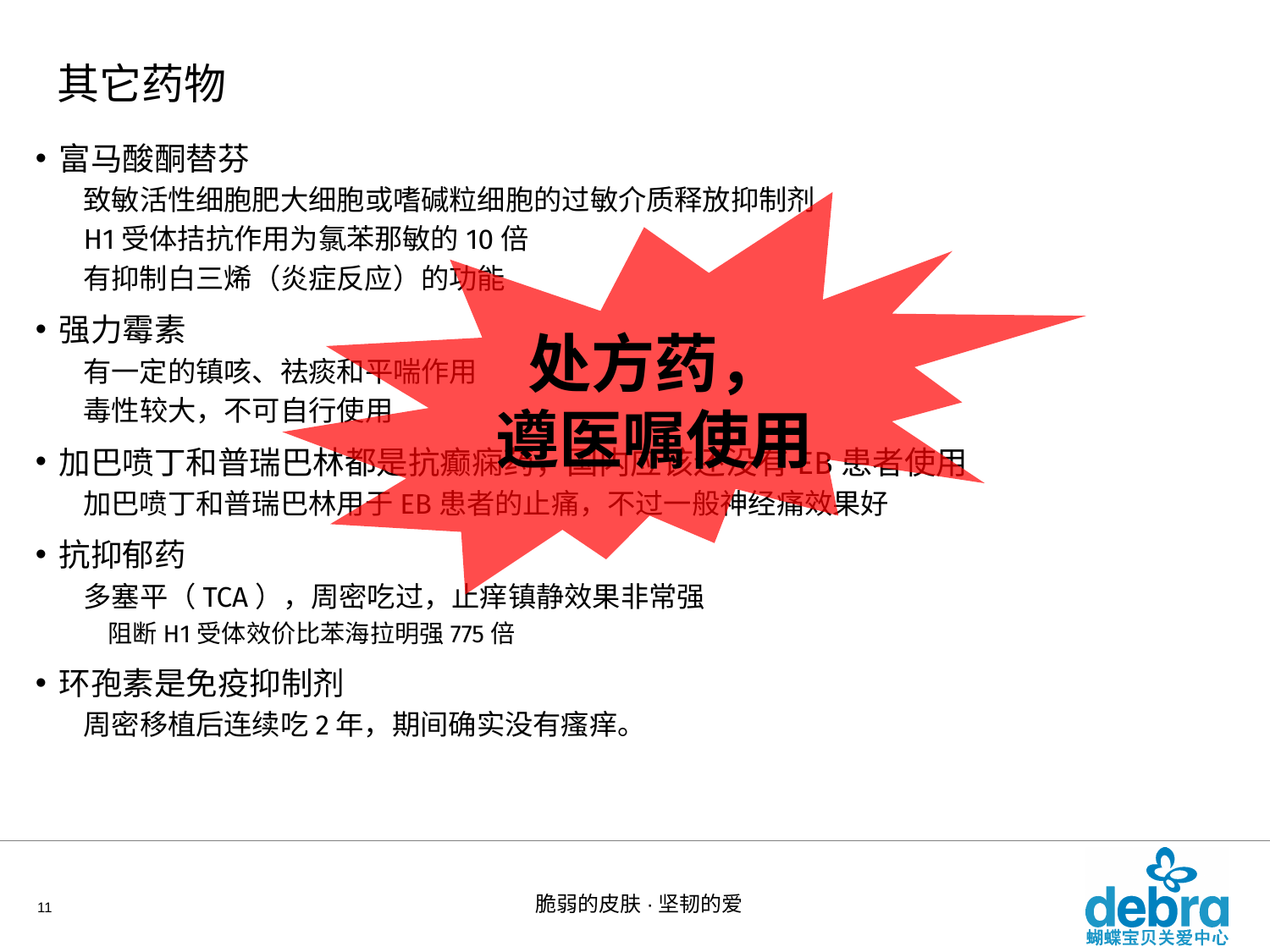

# 其它药物
富马酸酮替芬
致敏活性细胞肥大细胞或嗜碱粒细胞的过敏介质释放抑制剂
H1受体拮抗作用为氯苯那敏的10倍
有抑制白三烯（炎症反应）的功能
强力霉素
有一定的镇咳、祛痰和平喘作用
毒性较大，不可自行使用
加巴喷丁和普瑞巴林都是抗癫痫药，国内应该还没有EB患者使用
加巴喷丁和普瑞巴林用于EB患者的止痛，不过一般神经痛效果好
抗抑郁药
多塞平（TCA），周密吃过，止痒镇静效果非常强
阻断H1受体效价比苯海拉明强775倍
环孢素是免疫抑制剂
周密移植后连续吃2年，期间确实没有瘙痒。
处方药，
遵医嘱使用